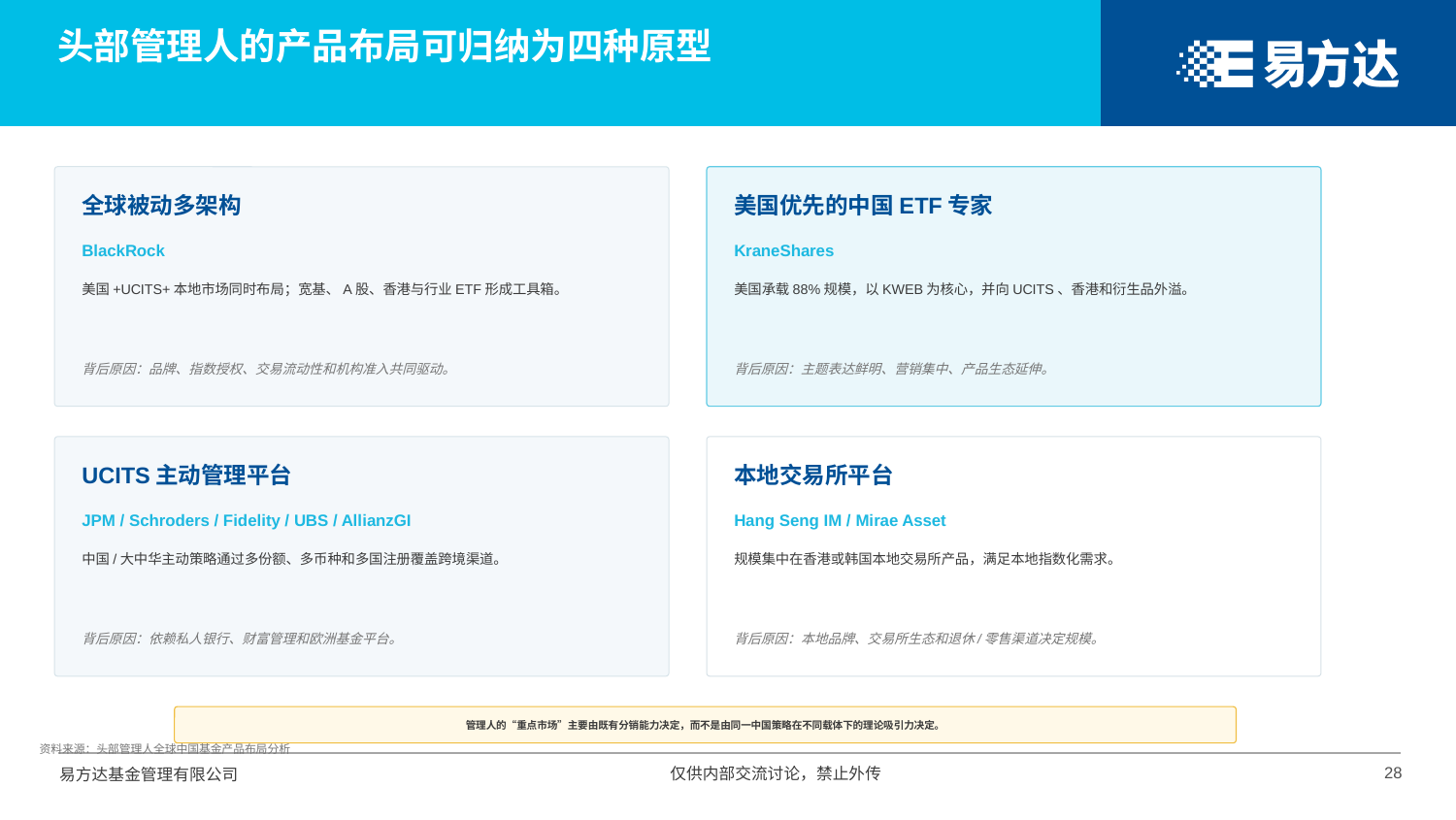

头部管理人的产品布局可归纳为四种原型

全球被动多架构
美国优先的中国ETF专家
BlackRock
KraneShares
美国+UCITS+本地市场同时布局；宽基、A股、香港与行业ETF形成工具箱。
美国承载88%规模，以KWEB为核心，并向UCITS、香港和衍生品外溢。
背后原因：品牌、指数授权、交易流动性和机构准入共同驱动。
背后原因：主题表达鲜明、营销集中、产品生态延伸。

UCITS主动管理平台
本地交易所平台
JPM / Schroders / Fidelity / UBS / AllianzGI
Hang Seng IM / Mirae Asset
中国/大中华主动策略通过多份额、多币种和多国注册覆盖跨境渠道。
规模集中在香港或韩国本地交易所产品，满足本地指数化需求。
背后原因：依赖私人银行、财富管理和欧洲基金平台。
背后原因：本地品牌、交易所生态和退休/零售渠道决定规模。

管理人的“重点市场”主要由既有分销能力决定，而不是由同一中国策略在不同载体下的理论吸引力决定。
资料来源：头部管理人全球中国基金产品布局分析